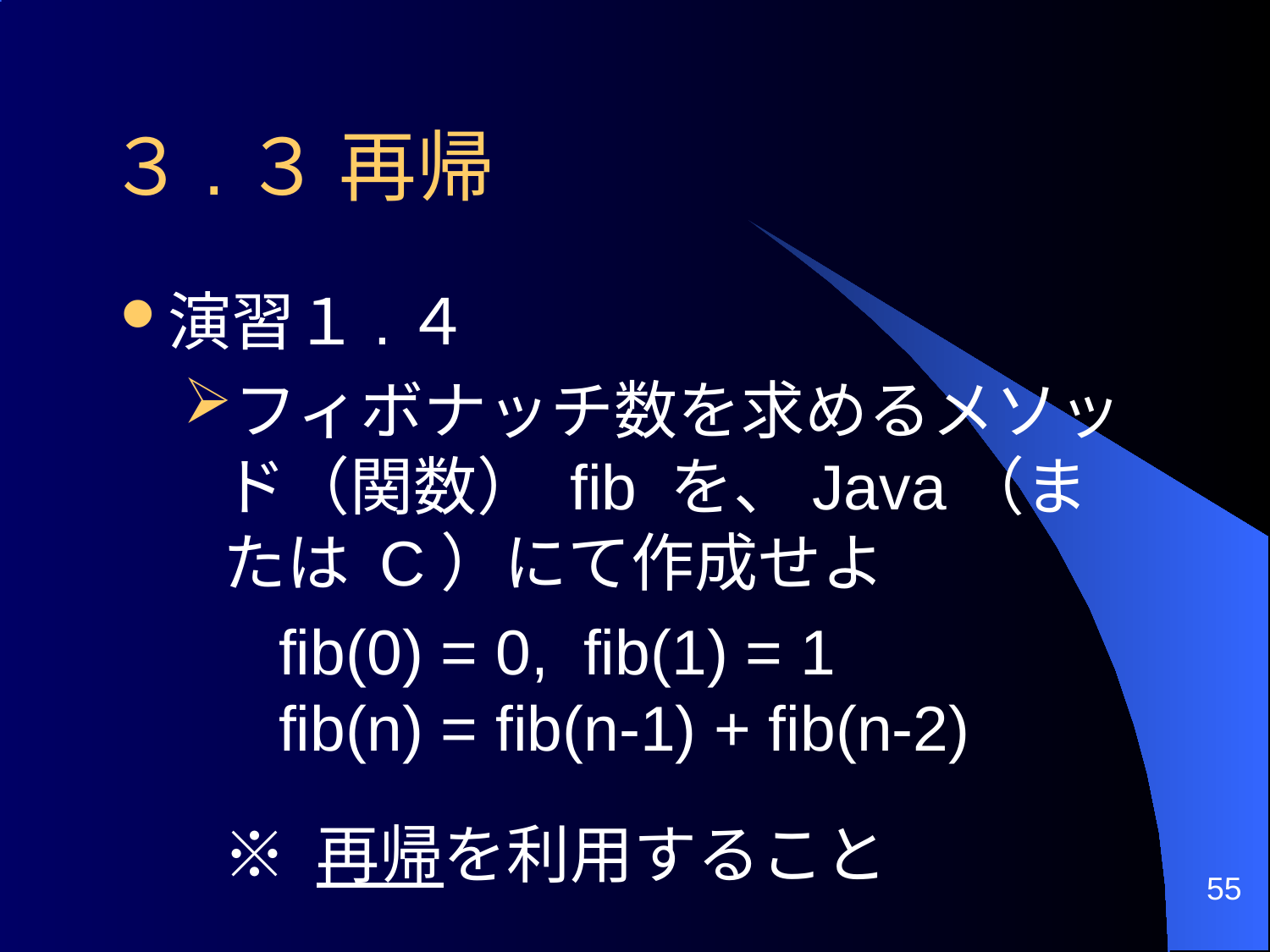

# ３.３ 再帰
演習１.４
フィボナッチ数を求めるメソッド（関数） fib を、Java（または C）にて作成せよ
	fib(0) = 0,  fib(1) = 1
fib(n) = fib(n-1) + fib(n-2)
	※ 再帰を利用すること
55